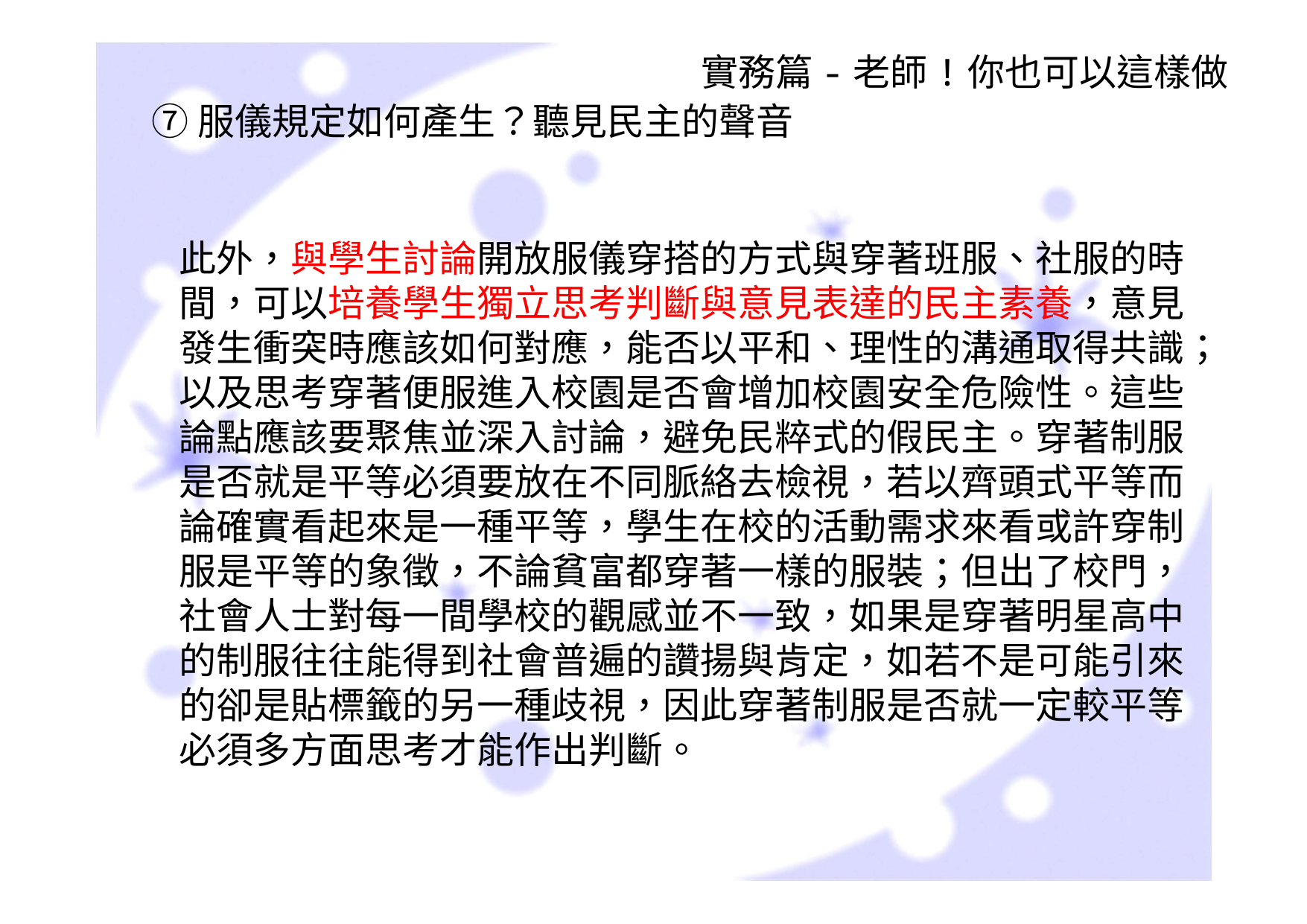

實務篇-老師!你也可以這樣做
 ⑦服儀規定如何產生？聽見民主的聲音
此外，與學生討論開放服儀穿搭的方式與穿著班服、社服的時間，可以培養學生獨立思考判斷與意見表達的民主素養，意見發生衝突時應該如何對應，能否以平和、理性的溝通取得共識；以及思考穿著便服進入校園是否會增加校園安全危險性。這些論點應該要聚焦並深入討論，避免民粹式的假民主。穿著制服是否就是平等必須要放在不同脈絡去檢視，若以齊頭式平等而論確實看起來是一種平等，學生在校的活動需求來看或許穿制服是平等的象徵，不論貧富都穿著一樣的服裝；但出了校門，社會人士對每一間學校的觀感並不一致，如果是穿著明星高中的制服往往能得到社會普遍的讚揚與肯定，如若不是可能引來的卻是貼標籤的另一種歧視，因此穿著制服是否就一定較平等必須多方面思考才能作出判斷。